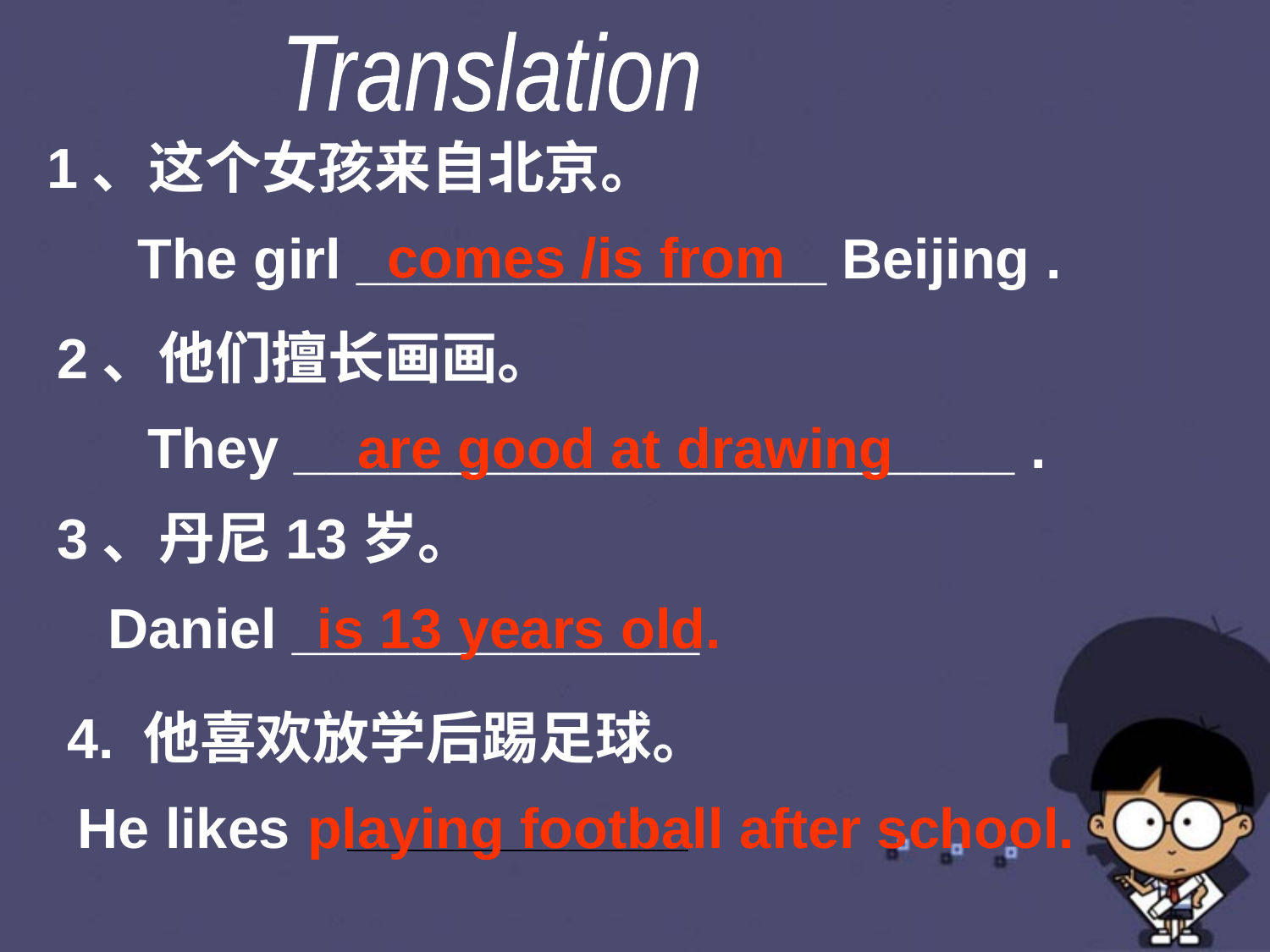

Translation
1、这个女孩来自北京。
The girl _______________ Beijing .
2、他们擅长画画。
They _______________________ .
3、丹尼13岁。
Daniel _____________

comes /is from
are good at drawing
is 13 years old.

4. 他喜欢放学后踢足球。
He likes
playing football after school.